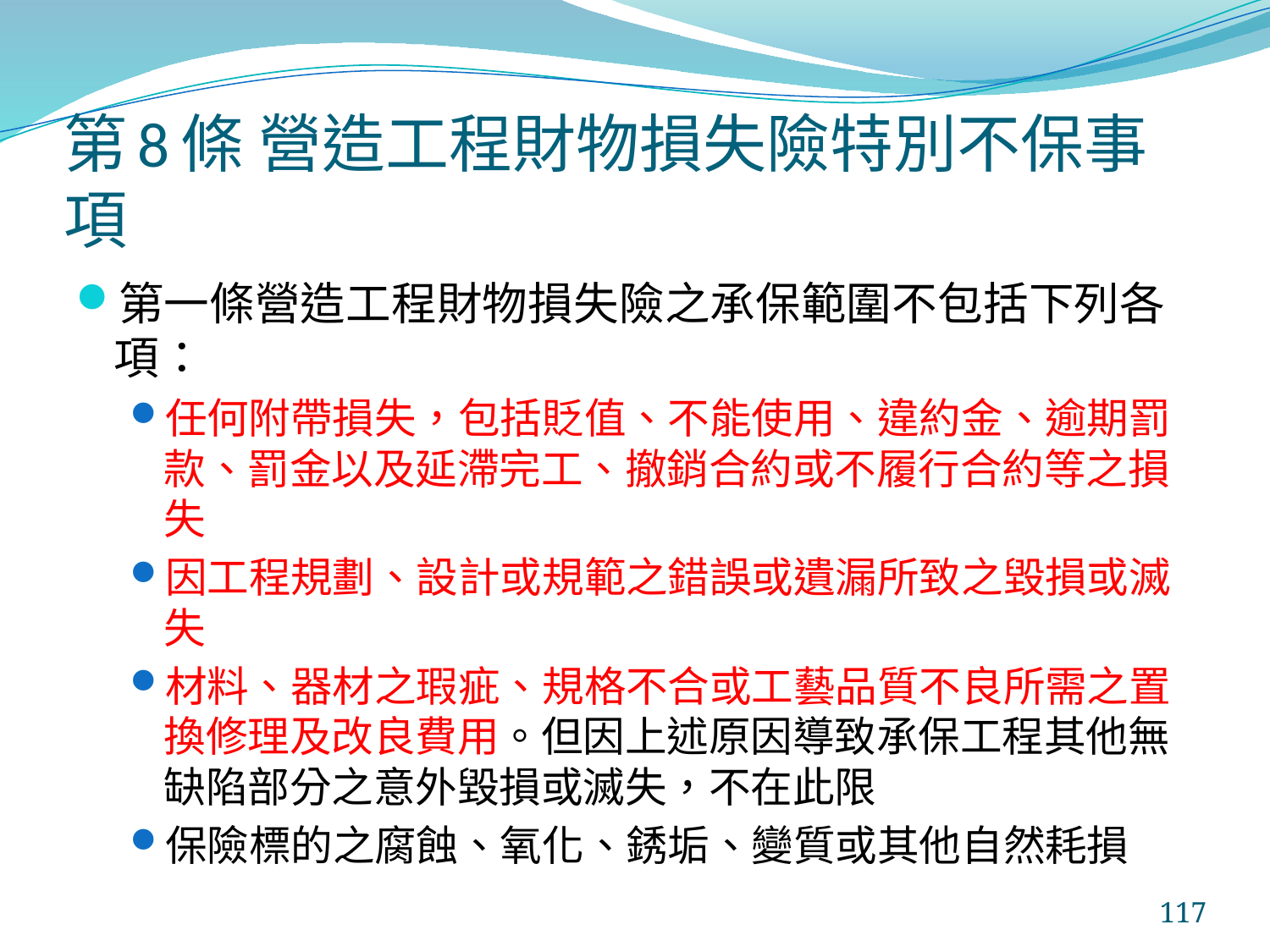

# 第8條 營造工程財物損失險特別不保事項
第一條營造工程財物損失險之承保範圍不包括下列各項：
任何附帶損失，包括貶值、不能使用、違約金、逾期罰款、罰金以及延滯完工、撤銷合約或不履行合約等之損失
因工程規劃、設計或規範之錯誤或遺漏所致之毀損或滅失
材料、器材之瑕疵、規格不合或工藝品質不良所需之置換修理及改良費用。但因上述原因導致承保工程其他無缺陷部分之意外毀損或滅失，不在此限
保險標的之腐蝕、氧化、銹垢、變質或其他自然耗損

117